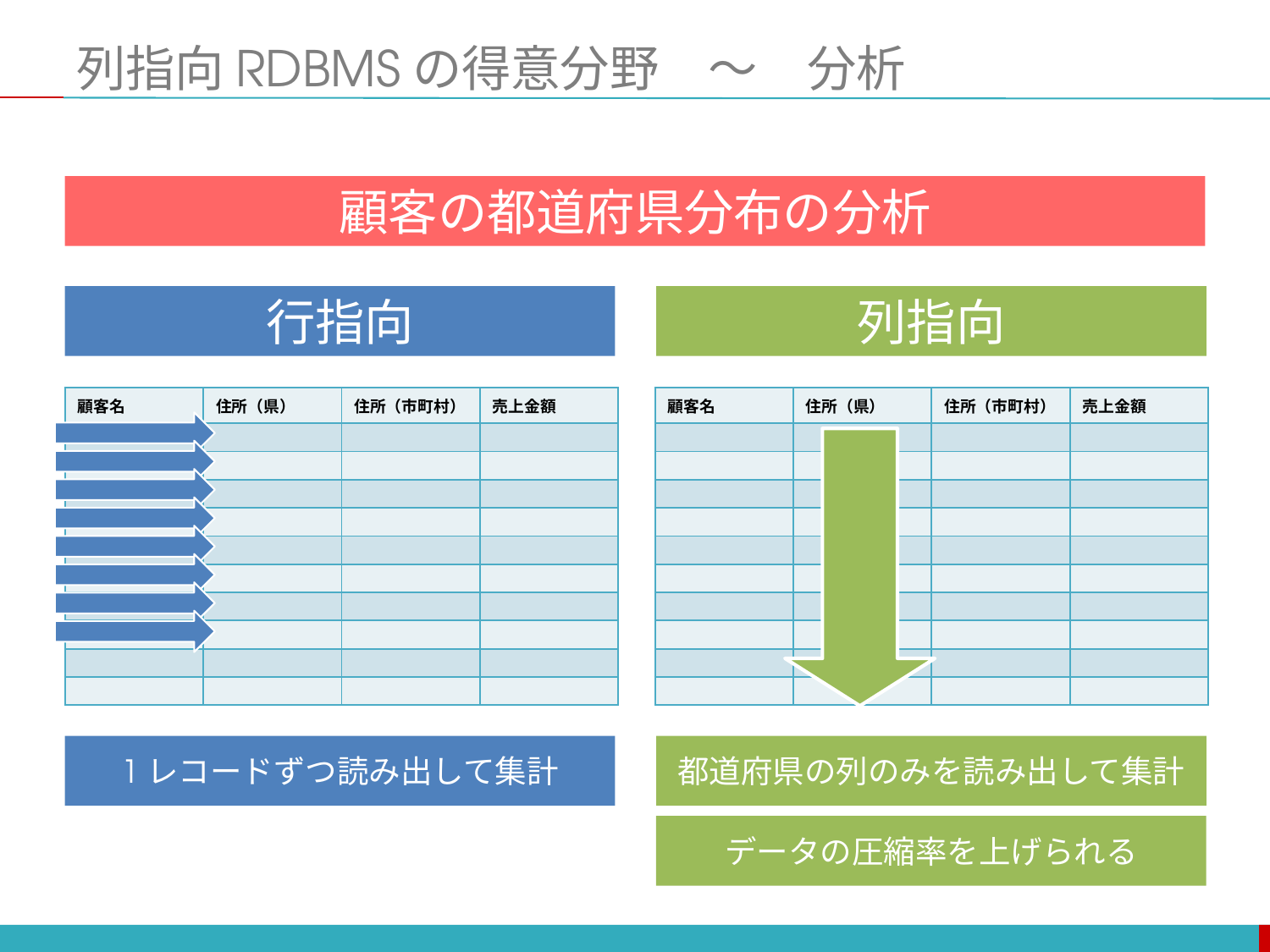

# 列指向RDBMSの得意分野　～　分析
顧客の都道府県分布の分析
行指向
列指向
| 顧客名 | 住所（県） | 住所（市町村） | 売上金額 |
| --- | --- | --- | --- |
|  |  |  |  |
|  |  |  |  |
|  |  |  |  |
|  |  |  |  |
|  |  |  |  |
|  |  |  |  |
|  |  |  |  |
|  |  |  |  |
|  |  |  |  |
|  |  |  |  |
| 顧客名 | 住所（県） | 住所（市町村） | 売上金額 |
| --- | --- | --- | --- |
|  |  |  |  |
|  |  |  |  |
|  |  |  |  |
|  |  |  |  |
|  |  |  |  |
|  |  |  |  |
|  |  |  |  |
|  |  |  |  |
|  |  |  |  |
|  |  |  |  |

1レコードずつ読み出して集計
都道府県の列のみを読み出して集計
データの圧縮率を上げられる